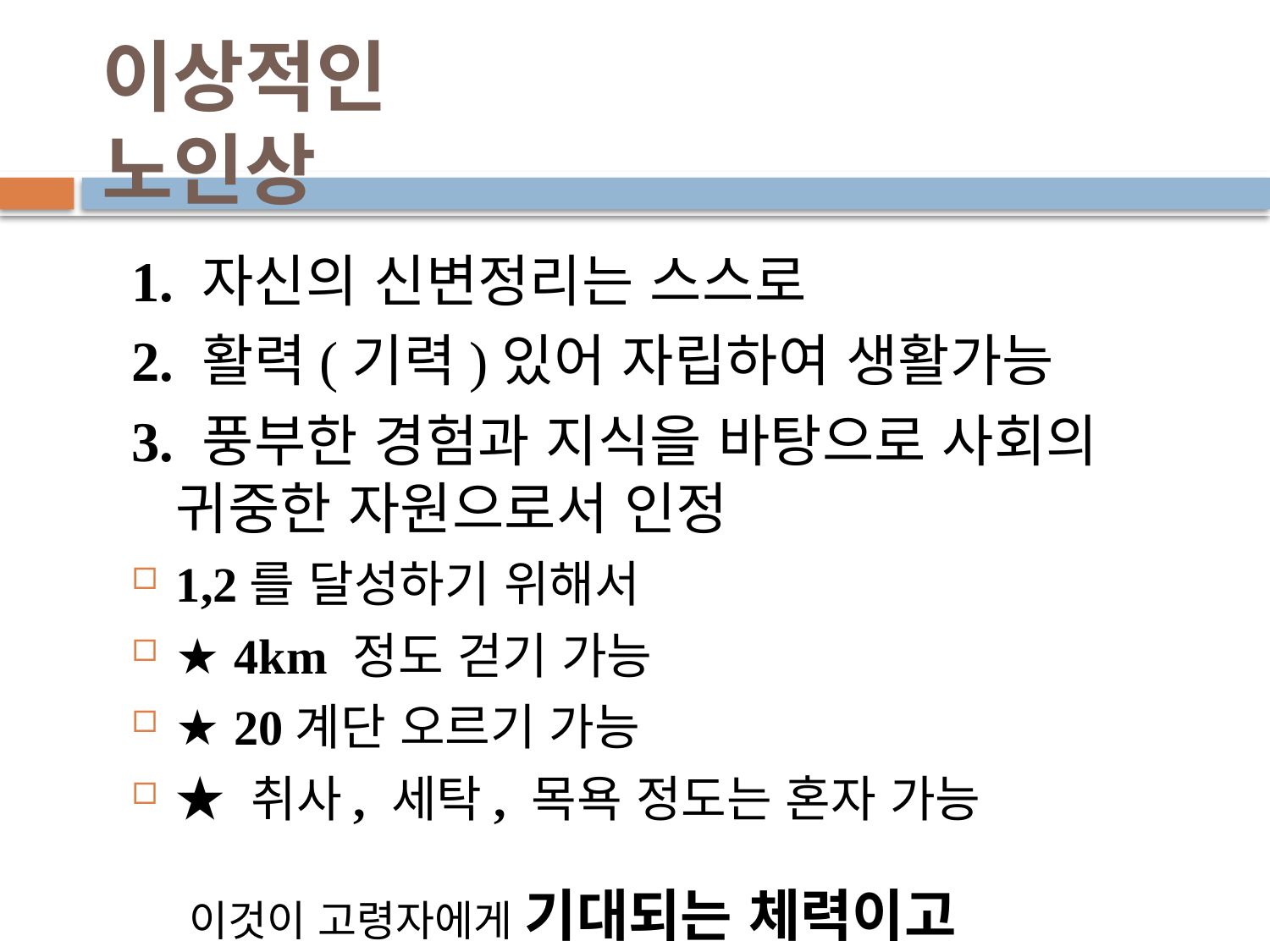

# 이상적인 노인상

1. 자신의 신변정리는 스스로
2. 활력(기력)있어 자립하여 생활가능
3. 풍부한 경험과 지식을 바탕으로 사회의 귀중한 자원으로서 인정
1,2를 달성하기 위해서
★ 4km 정도 걷기 가능
★ 20계단 오르기 가능
★ 취사, 세탁, 목욕 정도는 혼자 가능
    이것이 고령자에게 기대되는 체력이고   노인운동전문가의 운동지도 목표?